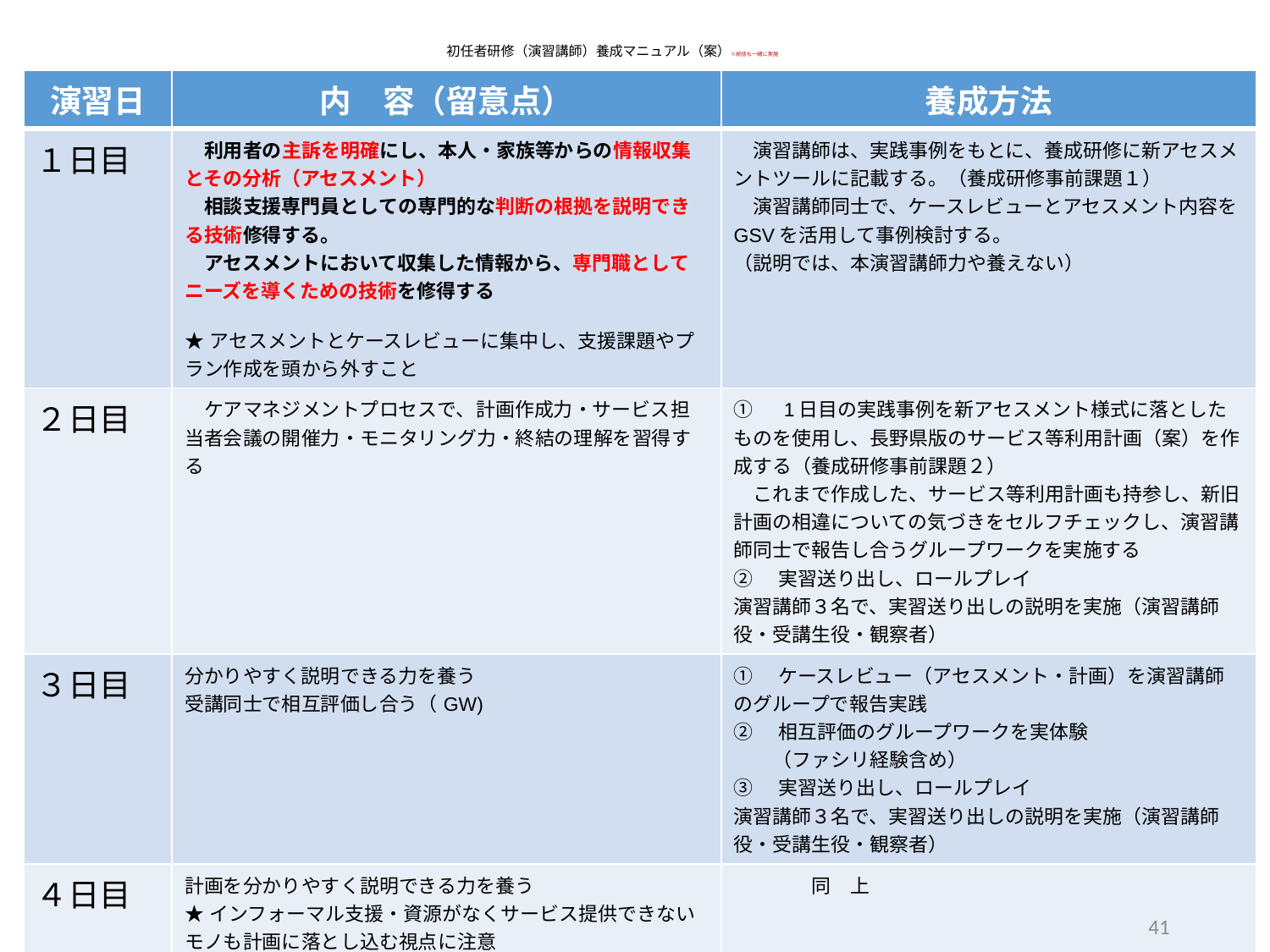

# 初任者研修（演習講師）養成マニュアル（案）※統括も一緒に実施
| 演習日 | 内　容（留意点） | 養成方法 |
| --- | --- | --- |
| １日目 | 利用者の主訴を明確にし、本人・家族等からの情報収集とその分析（アセスメント） 　相談支援専門員としての専門的な判断の根拠を説明できる技術修得する。　 　アセスメントにおいて収集した情報から、専門職としてニーズを導くための技術を修得する ★アセスメントとケースレビューに集中し、支援課題やプラン作成を頭から外すこと | 演習講師は、実践事例をもとに、養成研修に新アセスメントツールに記載する。（養成研修事前課題１） 　演習講師同士で、ケースレビューとアセスメント内容をGSVを活用して事例検討する。 （説明では、本演習講師力や養えない） |
| ２日目 | ケアマネジメントプロセスで、計画作成力・サービス担当者会議の開催力・モニタリング力・終結の理解を習得する | ①　1日目の実践事例を新アセスメント様式に落としたものを使用し、長野県版のサービス等利用計画（案）を作成する（養成研修事前課題２） 　これまで作成した、サービス等利用計画も持参し、新旧計画の相違についての気づきをセルフチェックし、演習講師同士で報告し合うグループワークを実施する ②　実習送り出し、ロールプレイ 演習講師３名で、実習送り出しの説明を実施（演習講師役・受講生役・観察者） |
| ３日目 | 分かりやすく説明できる力を養う 受講同士で相互評価し合う（GW) | ①　ケースレビュー（アセスメント・計画）を演習講師のグループで報告実践 ②　相互評価のグループワークを実体験 　　（ファシリ経験含め） ③　実習送り出し、ロールプレイ 演習講師３名で、実習送り出しの説明を実施（演習講師役・受講生役・観察者） |
| ４日目 | 計画を分かりやすく説明できる力を養う ★インフォーマル支援・資源がなくサービス提供できないモノも計画に落とし込む視点に注意 | 同　上 |
| ５日目 | グループで再アセスメントを実施し、ニーズの明確化及び支援の検討を行う。選択実践例の地域に存在する社会資源を想定して具体的なサービス等利用計画を作成。 | 演習講師グループで1事例から、地域資源活用検討と計画作成の演習を実施 |
41